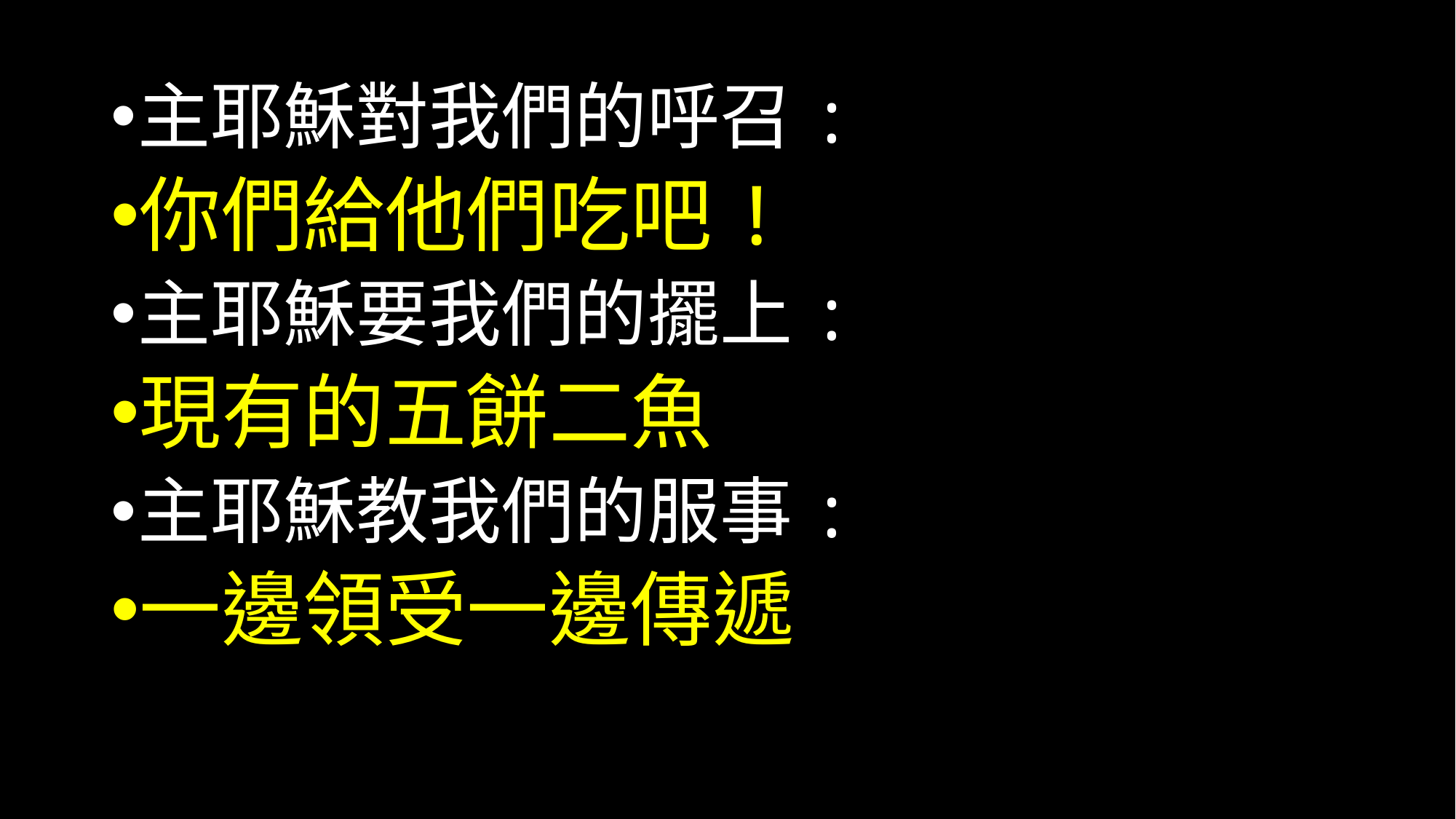

主耶穌對我們的呼召:
你們給他們吃吧!
主耶穌要我們的擺上:
現有的五餅二魚
主耶穌教我們的服事:
一邊領受一邊傳遞